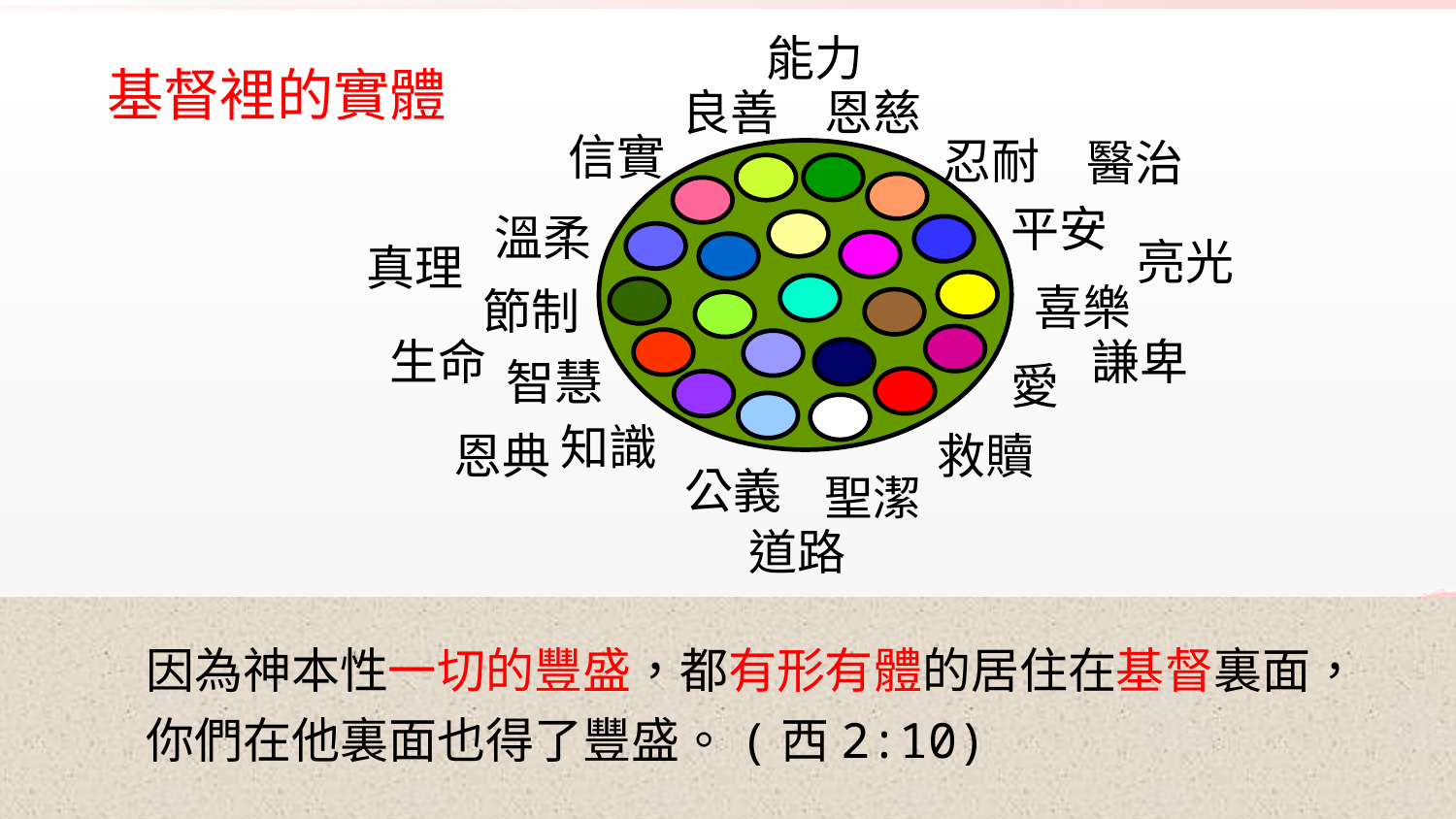

能力
基督裡的實體
良善
恩慈
信實
忍耐
醫治

平安
溫柔

亮光
真理

喜樂

節制

生命
謙卑

智慧

愛

知識
恩典
救贖
公義
聖潔
道路

因為神本性一切的豐盛，都有形有體的居住在基督裏面，你們在他裏面也得了豐盛。(西2:10)